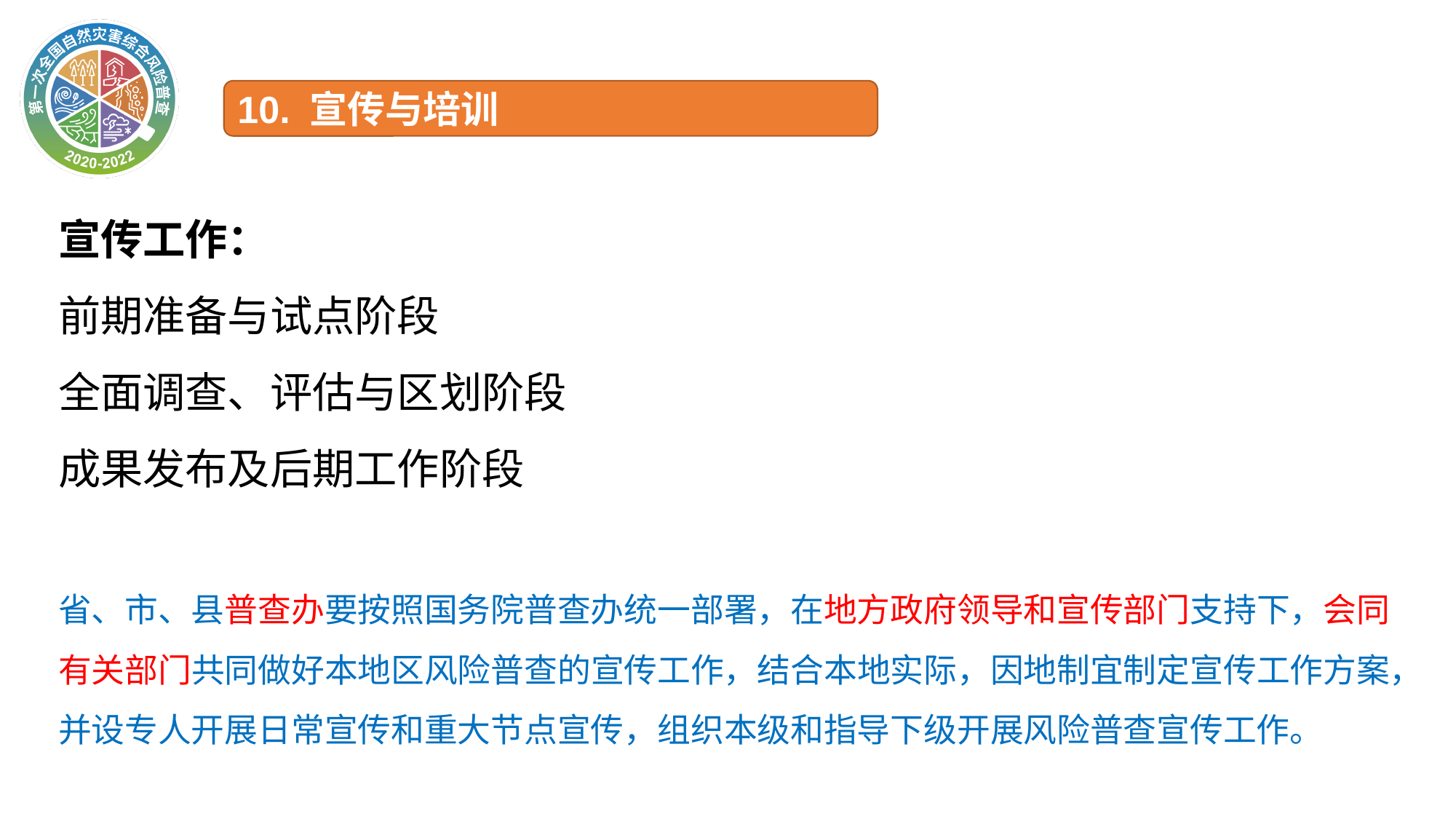

10. 宣传与培训
宣传工作：
前期准备与试点阶段
全面调查、评估与区划阶段
成果发布及后期工作阶段

省、市、县普查办要按照国务院普查办统一部署，在地方政府领导和宣传部门支持下，会同有关部门共同做好本地区风险普查的宣传工作，结合本地实际，因地制宜制定宣传工作方案，并设专人开展日常宣传和重大节点宣传，组织本级和指导下级开展风险普查宣传工作。